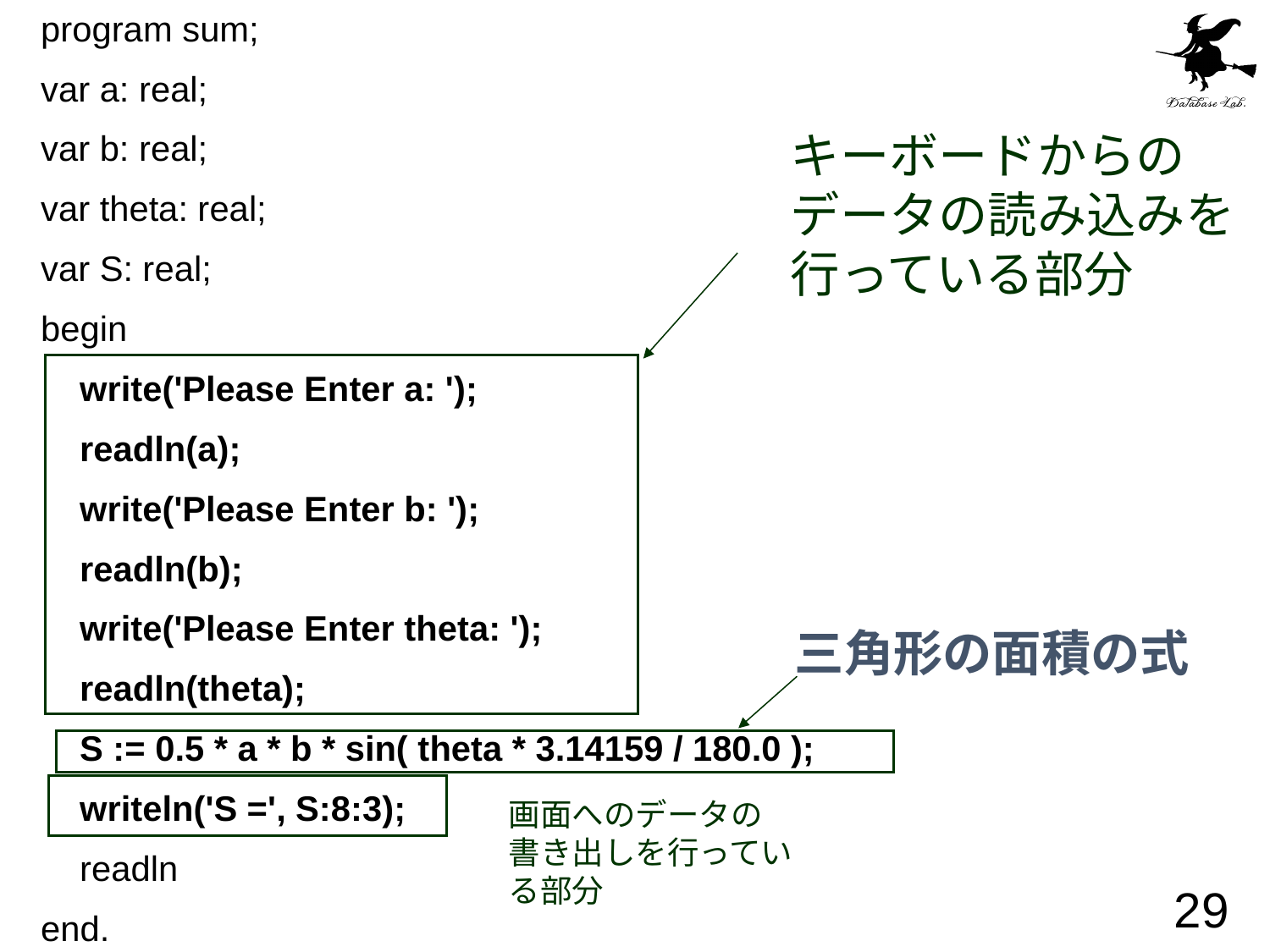

program sum;
var a: real;
var b: real;
var theta: real;
var S: real;
begin
    write('Please Enter a: ');
    readln(a);
    write('Please Enter b: ');
    readln(b);
    write('Please Enter theta: ');
    readln(theta);
    S := 0.5 * a * b * sin( theta * 3.14159 / 180.0 );
    writeln('S =', S:8:3);
    readln
end.

キーボードからの
データの読み込みを
行っている部分

三角形の面積の式

画面へのデータの
書き出しを行ってい
る部分
29